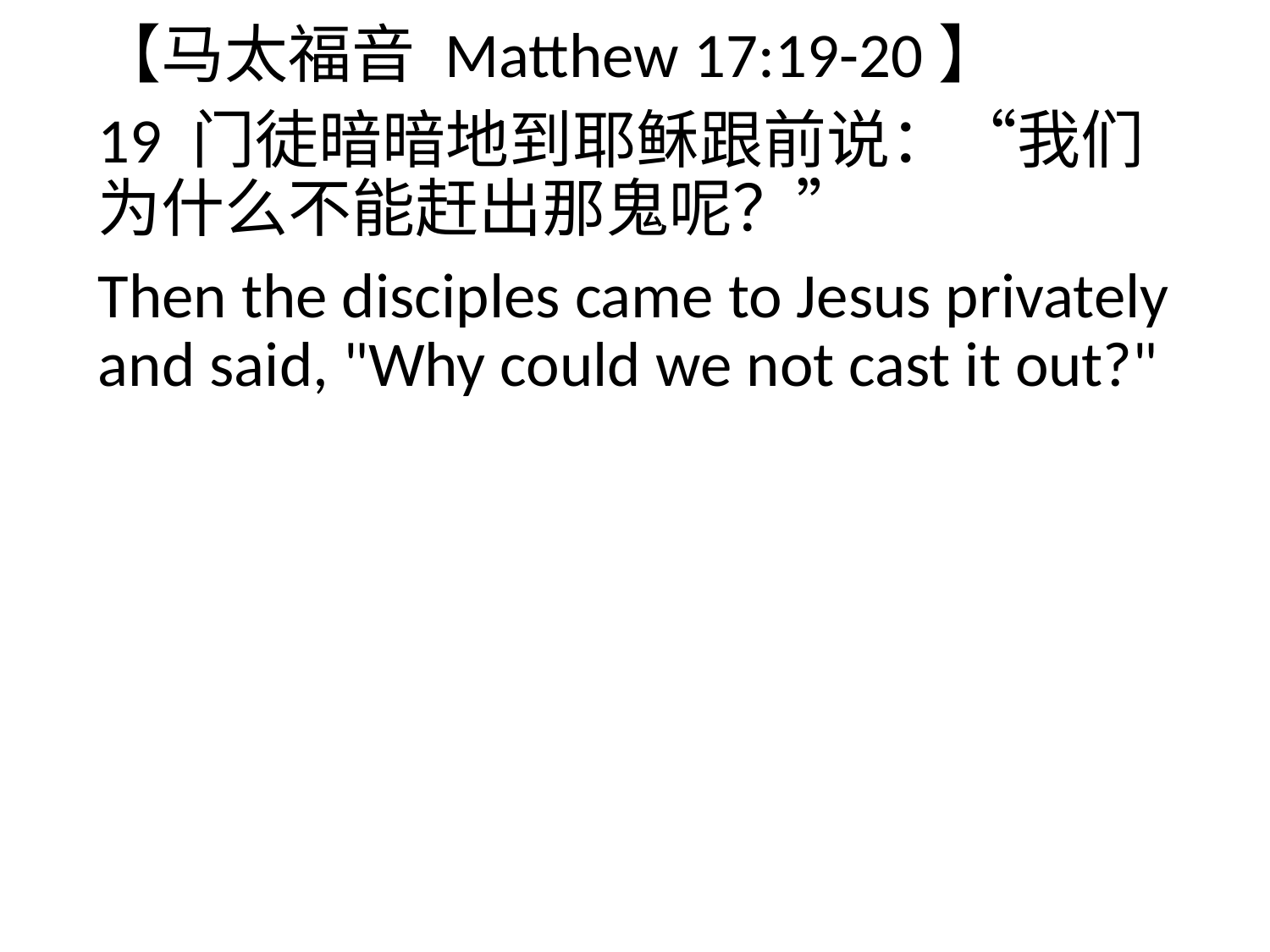

【马太福音 Matthew 17:19-20】
19 门徒暗暗地到耶稣跟前说：“我们为什么不能赶出那鬼呢？”
Then the disciples came to Jesus privately and said, "Why could we not cast it out?"